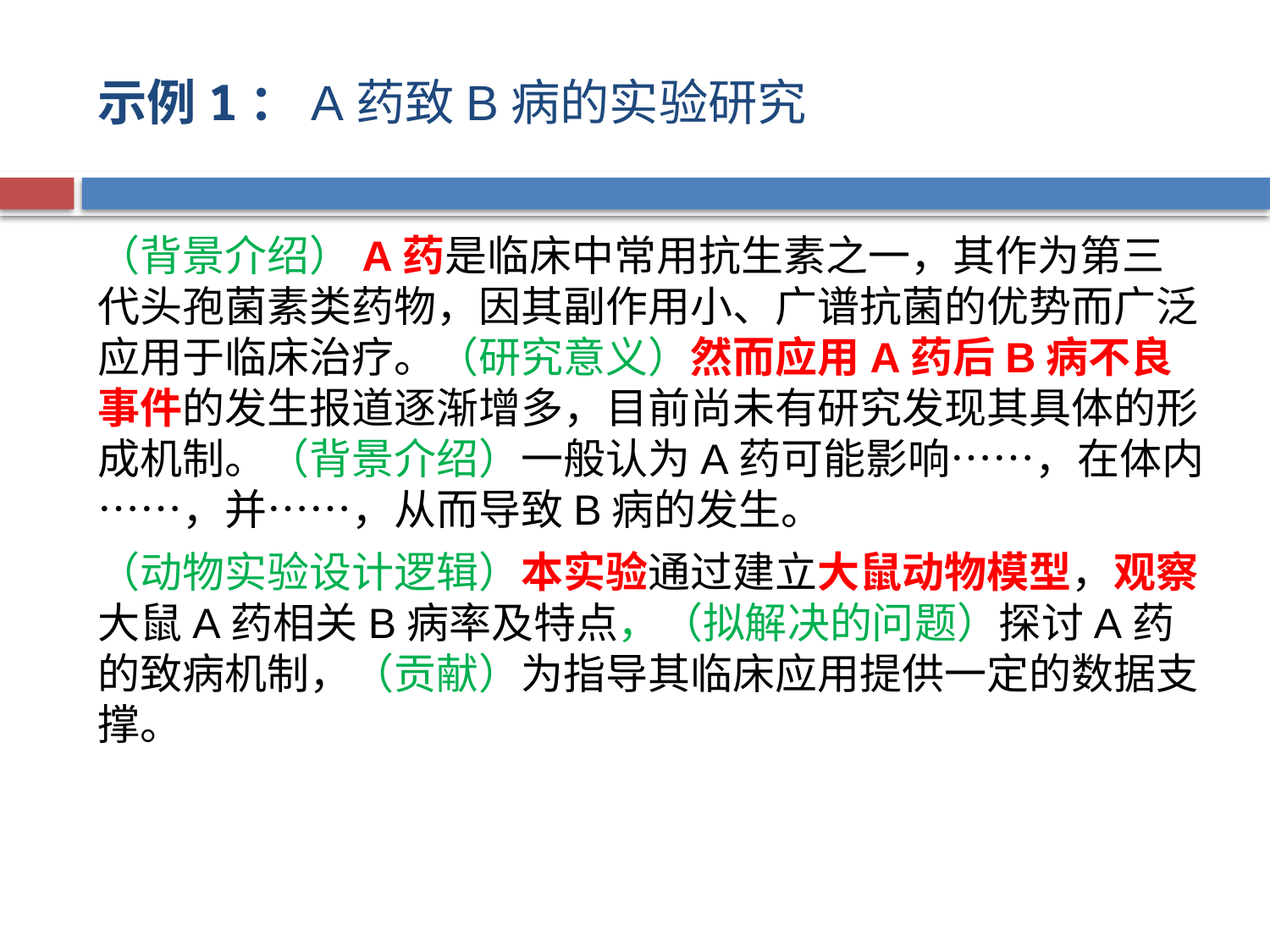

# 示例1：A药致B病的实验研究
（背景介绍）A药是临床中常用抗生素之一，其作为第三代头孢菌素类药物，因其副作用小、广谱抗菌的优势而广泛应用于临床治疗。（研究意义）然而应用A药后B病不良事件的发生报道逐渐增多，目前尚未有研究发现其具体的形成机制。（背景介绍）一般认为A药可能影响……，在体内……，并……，从而导致B病的发生。
（动物实验设计逻辑）本实验通过建立大鼠动物模型，观察大鼠A药相关B病率及特点，（拟解决的问题）探讨A药的致病机制，（贡献）为指导其临床应用提供一定的数据支撑。